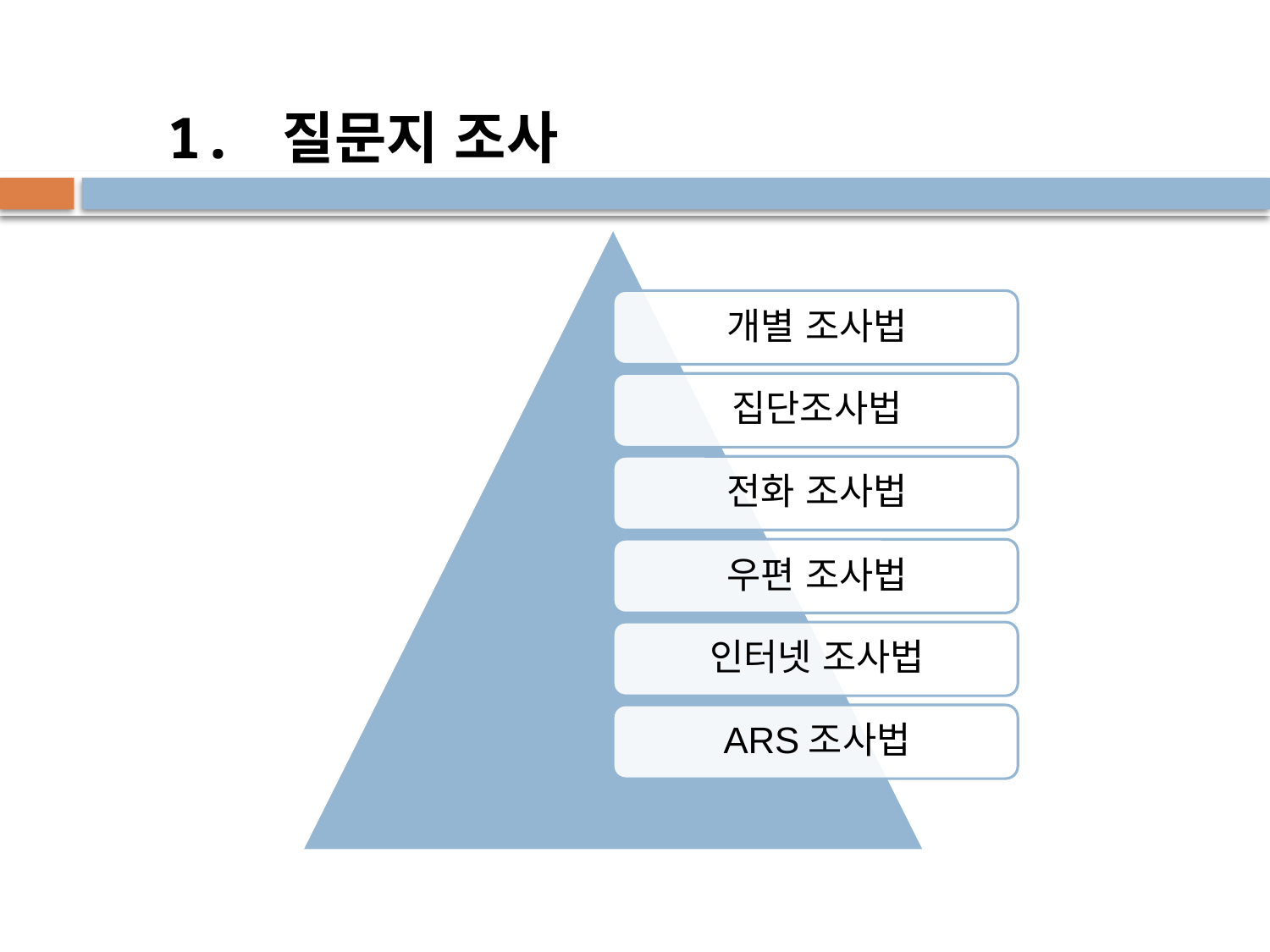

1. 질문지 조사
개별 조사법
집단조사법
전화 조사법
우편 조사법
인터넷 조사법
ARS조사법